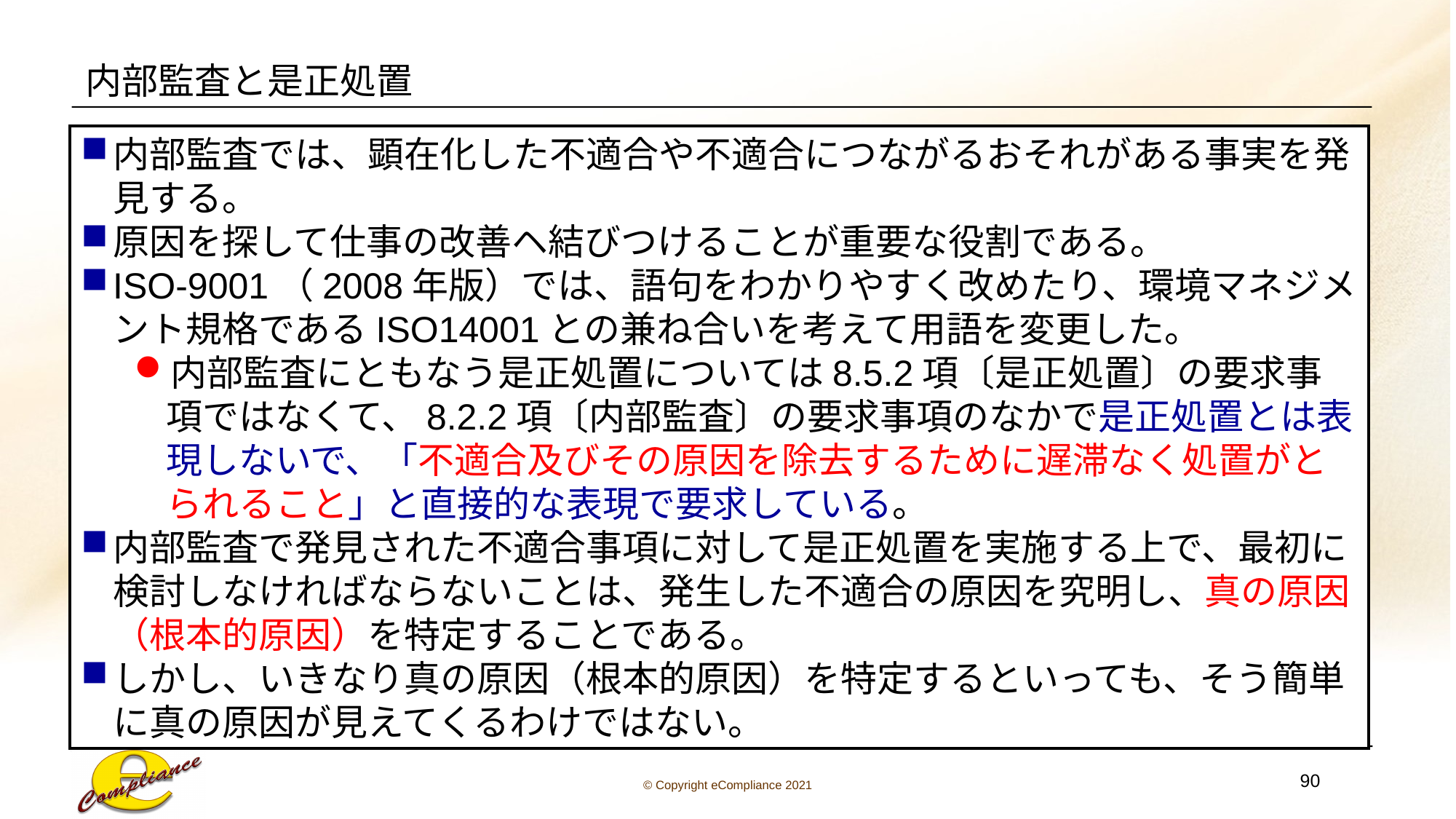

# 内部監査と是正処置
内部監査では、顕在化した不適合や不適合につながるおそれがある事実を発見する。
原因を探して仕事の改善ヘ結びつけることが重要な役割である。
ISO-9001（2008年版）では、語句をわかりやすく改めたり、環境マネジメント規格であるISO14001との兼ね合いを考えて用語を変更した。
内部監査にともなう是正処置については8.5.2項〔是正処置〕の要求事項ではなくて、8.2.2項〔内部監査〕の要求事項のなかで是正処置とは表現しないで、「不適合及びその原因を除去するために遅滞なく処置がとられること」と直接的な表現で要求している。
内部監査で発見された不適合事項に対して是正処置を実施する上で、最初に検討しなければならないことは、発生した不適合の原因を究明し、真の原因（根本的原因）を特定することである。
しかし、いきなり真の原因（根本的原因）を特定するといっても、そう簡単に真の原因が見えてくるわけではない。